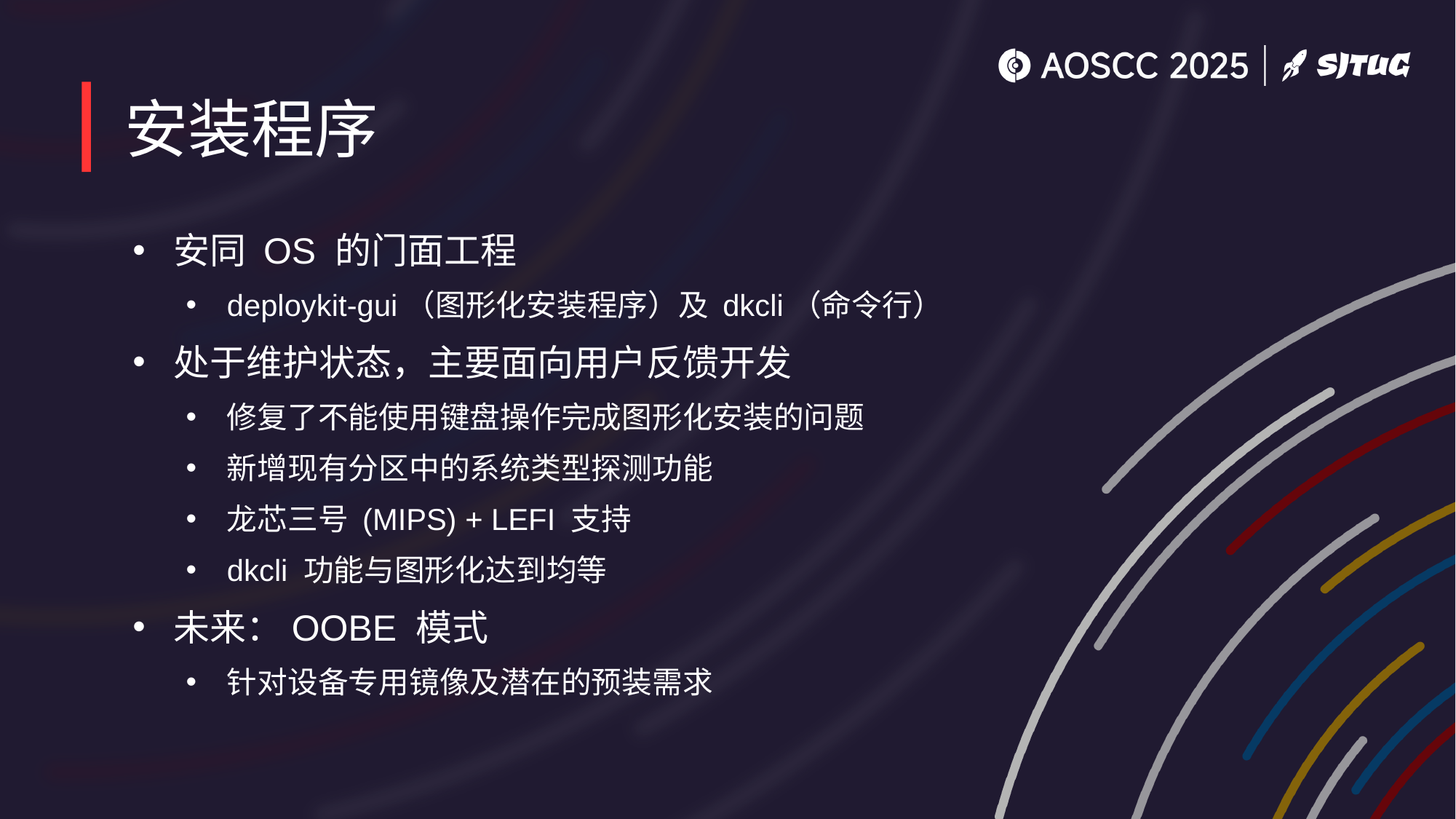

# 安装程序
安同 OS 的门面工程
deploykit-gui（图形化安装程序）及 dkcli（命令行）
处于维护状态，主要面向用户反馈开发
修复了不能使用键盘操作完成图形化安装的问题
新增现有分区中的系统类型探测功能
龙芯三号 (MIPS) + LEFI 支持
dkcli 功能与图形化达到均等
未来：OOBE 模式
针对设备专用镜像及潜在的预装需求